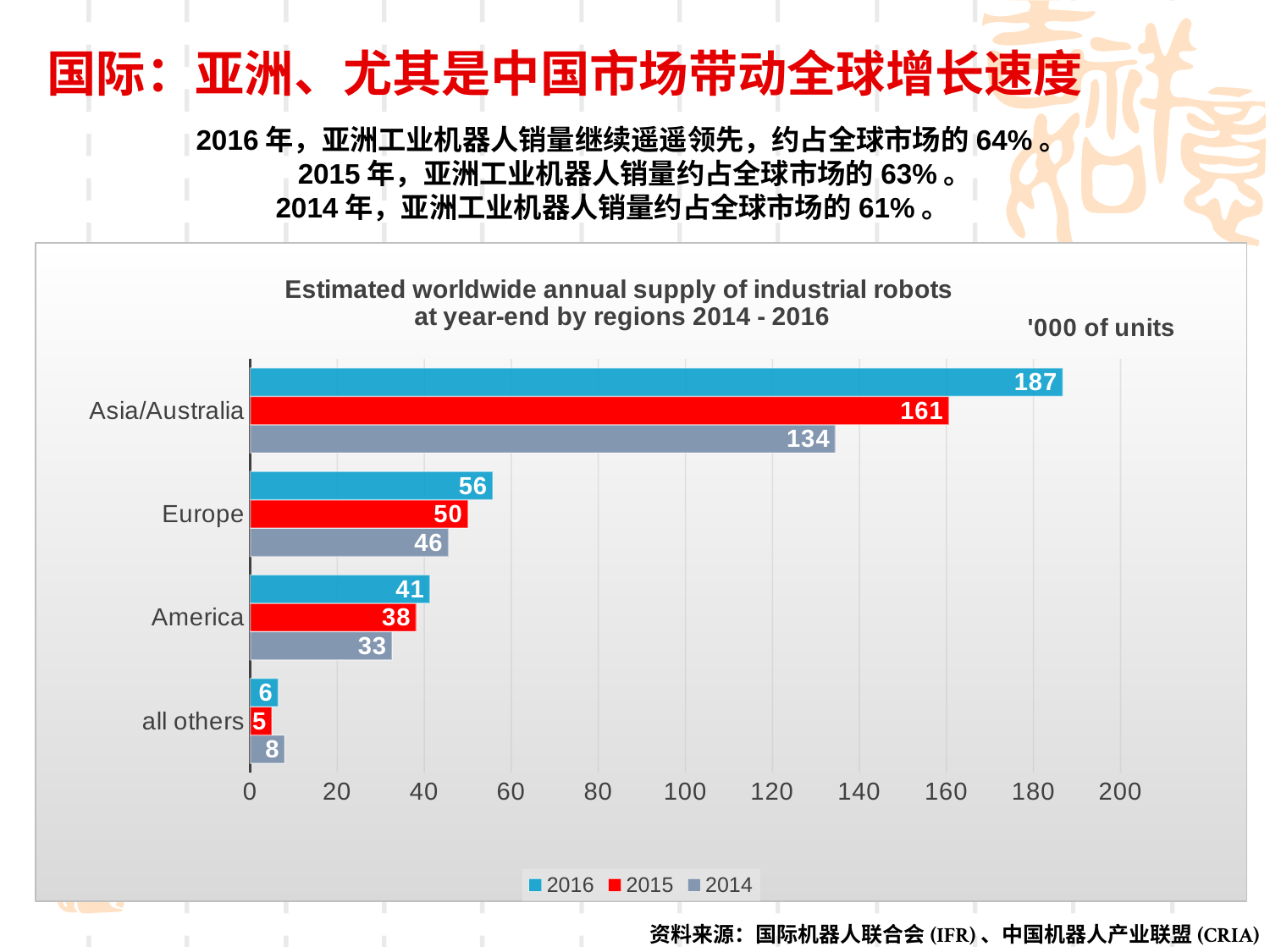

国际：亚洲、尤其是中国市场带动全球增长速度
2016年，亚洲工业机器人销量继续遥遥领先，约占全球市场的64%。
2015年，亚洲工业机器人销量约占全球市场的63%。
2014年，亚洲工业机器人销量约占全球市场的61%。

### Chart: Estimated worldwide annual supply of industrial robots
at year-end by regions 2014 - 2016

| Category | 2014 | 2015 | 2016 |
|---|---|---|---|
| all others | 7.952 | 4.983 | 6.441 |
| America | 32.616 | 38.134 | 41.295 |
| Europe | 45.559 | 50.073 | 55.771 |
| Asia/Australia | 134.444 | 160.558 | 186.733 |
#
         数据来源：国际机器人联合会（IFR),中国机器人产业联盟（CRIA)
    资料来源：国际机器人联合会(IFR)、中国机器人产业联盟(CRIA)